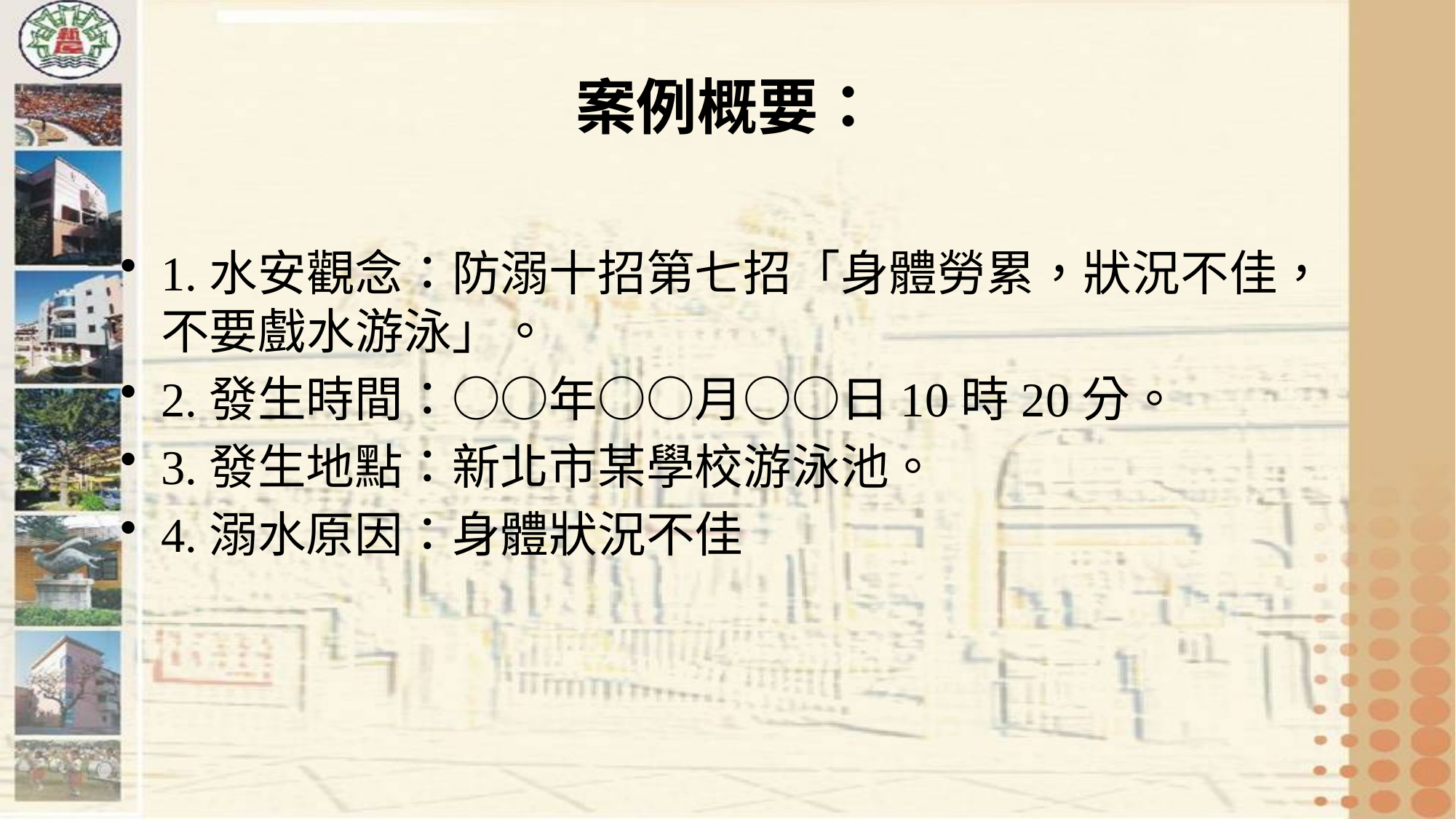

# 案例概要：
1.水安觀念：防溺十招第七招「身體勞累，狀況不佳，不要戲水游泳」。
2.發生時間：○○年○○月○○日10時20分。
3.發生地點：新北市某學校游泳池。
4.溺水原因：身體狀況不佳